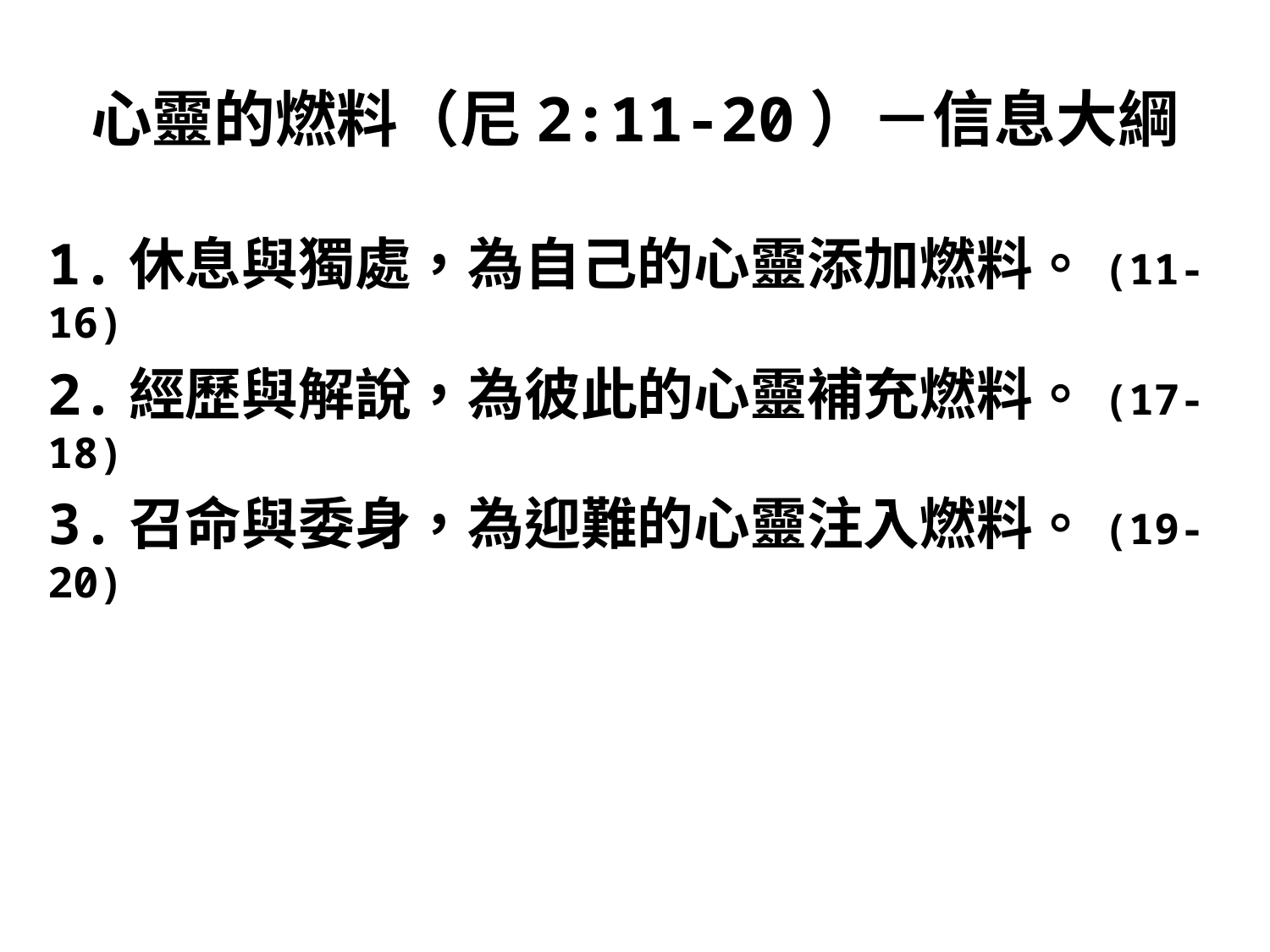

# 心靈的燃料（尼2:11-20）－信息大綱
1.休息與獨處，為自己的心靈添加燃料。(11-16)
2.經歷與解說，為彼此的心靈補充燃料。(17-18)
3.召命與委身，為迎難的心靈注入燃料。(19-20)